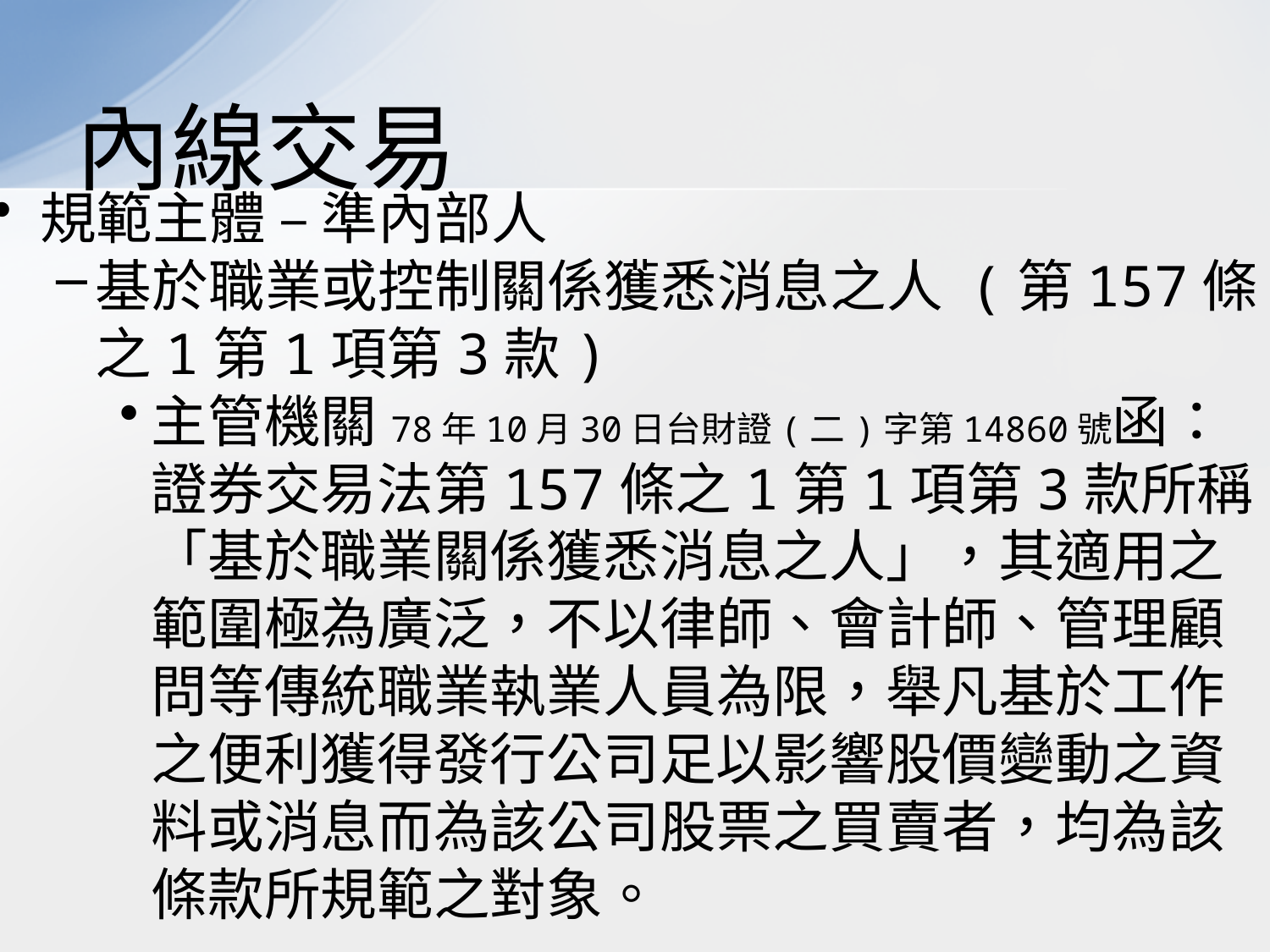

# 內線交易
規範主體 – 準內部人
基於職業或控制關係獲悉消息之人 (第157條之1第1項第3款)
主管機關78年10月30日台財證(二)字第14860號函：證券交易法第157條之1第1項第3款所稱「基於職業關係獲悉消息之人」，其適用之範圍極為廣泛，不以律師、會計師、管理顧問等傳統職業執業人員為限，舉凡基於工作之便利獲得發行公司足以影響股價變動之資料或消息而為該公司股票之買賣者，均為該條款所規範之對象。